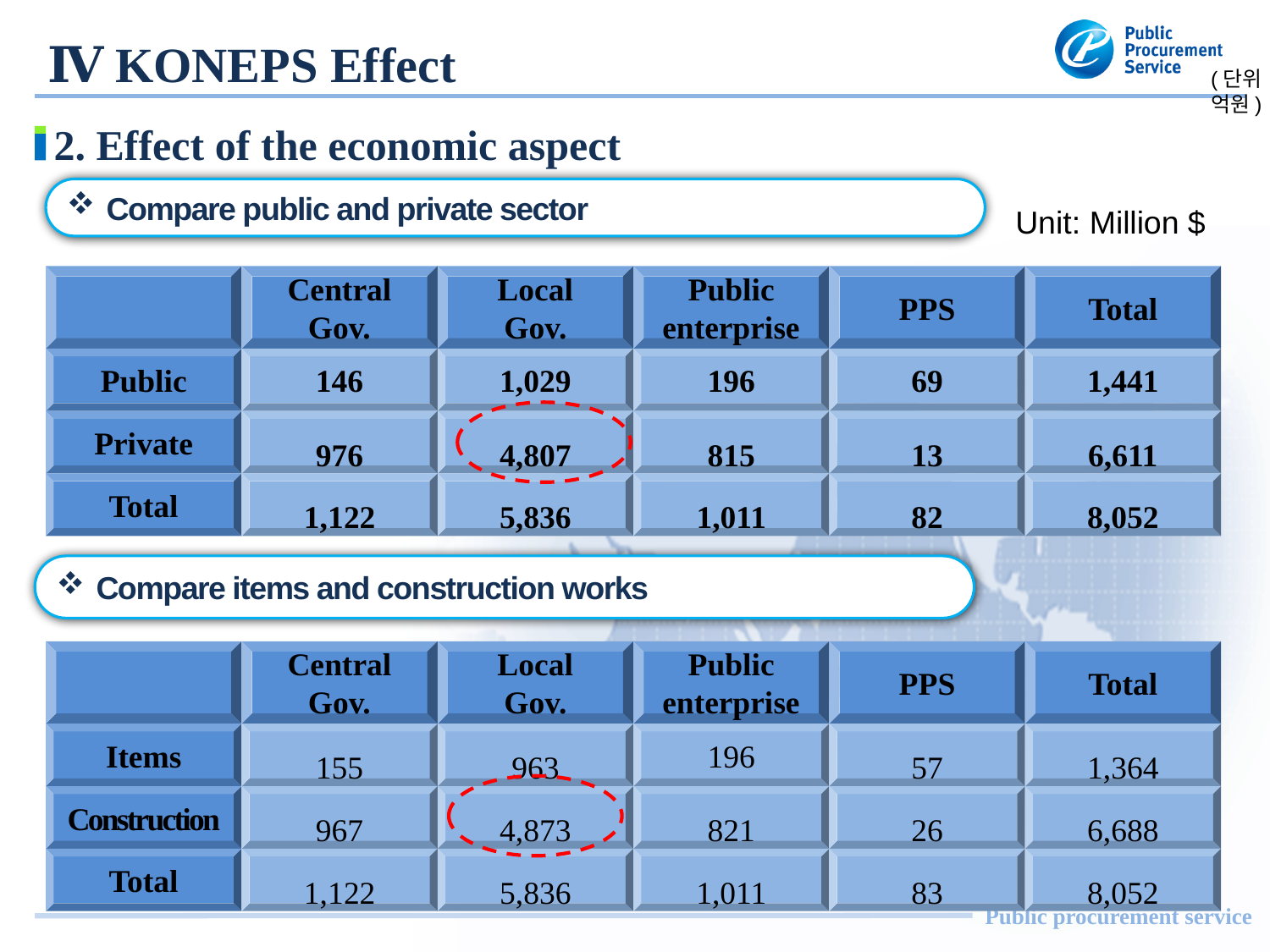

Ⅳ KONEPS Effect
(단위 : 억원)
2. Effect of the economic aspect

Compare public and private sector
Unit: Million $

Central
Gov.
Local
Gov.
Public
enterprise
PPS
Total
Public
146
1,029
196
69
1,441
Private
976
4,807
815
13
6,611
Total
1,122
5,836
1,011
82
8,052

Compare items and construction works

Central
Gov.
Local
Gov.
Public
enterprise
PPS
Total
Items
155
963
196
57
1,364
Construction
967
4,873
821
26
6,688
Total
1,122
5,836
1,011
83
8,052